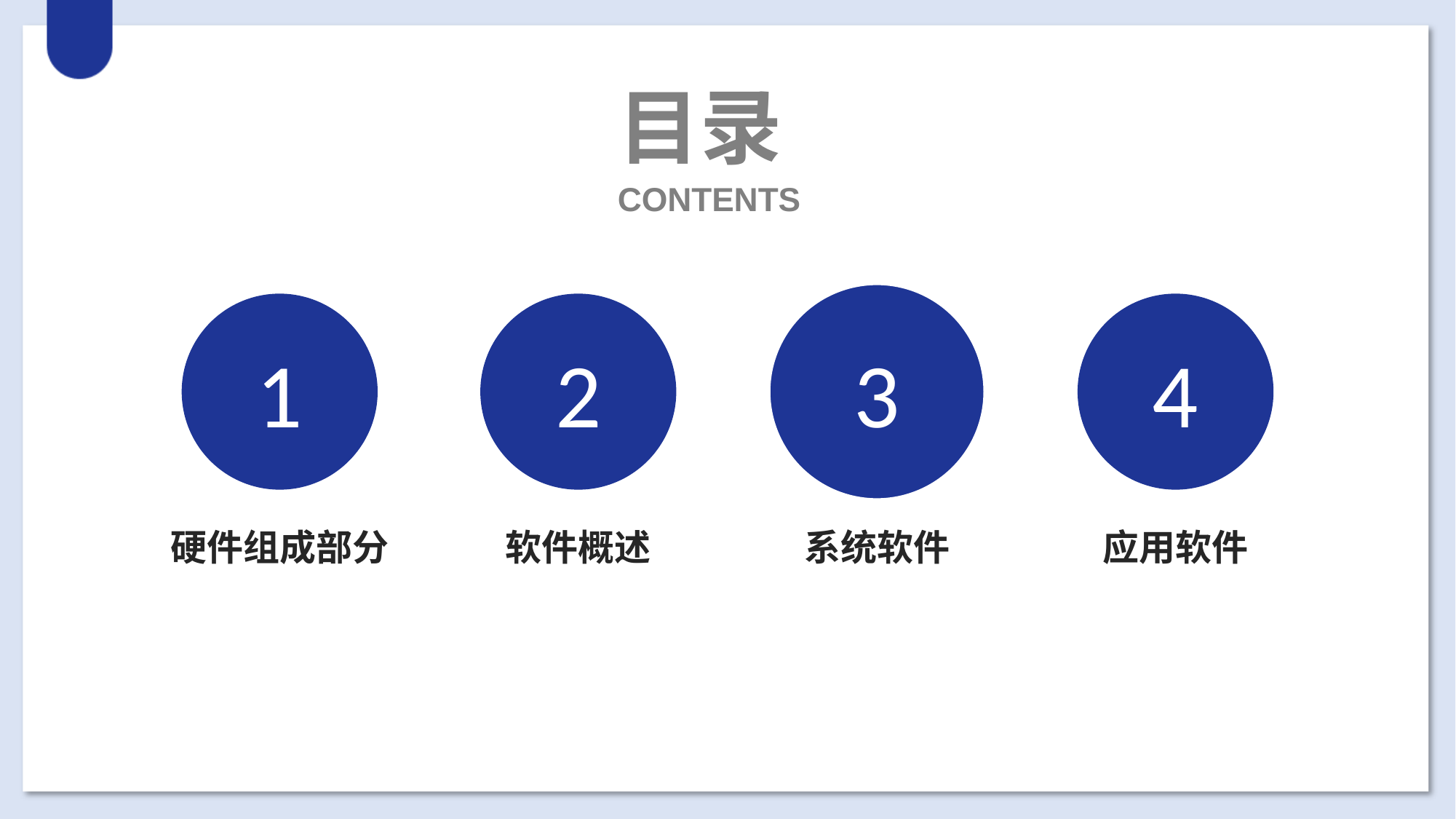

目录
CONTENTS

3

1
2
4
硬件组成部分
软件概述
系统软件
应用软件